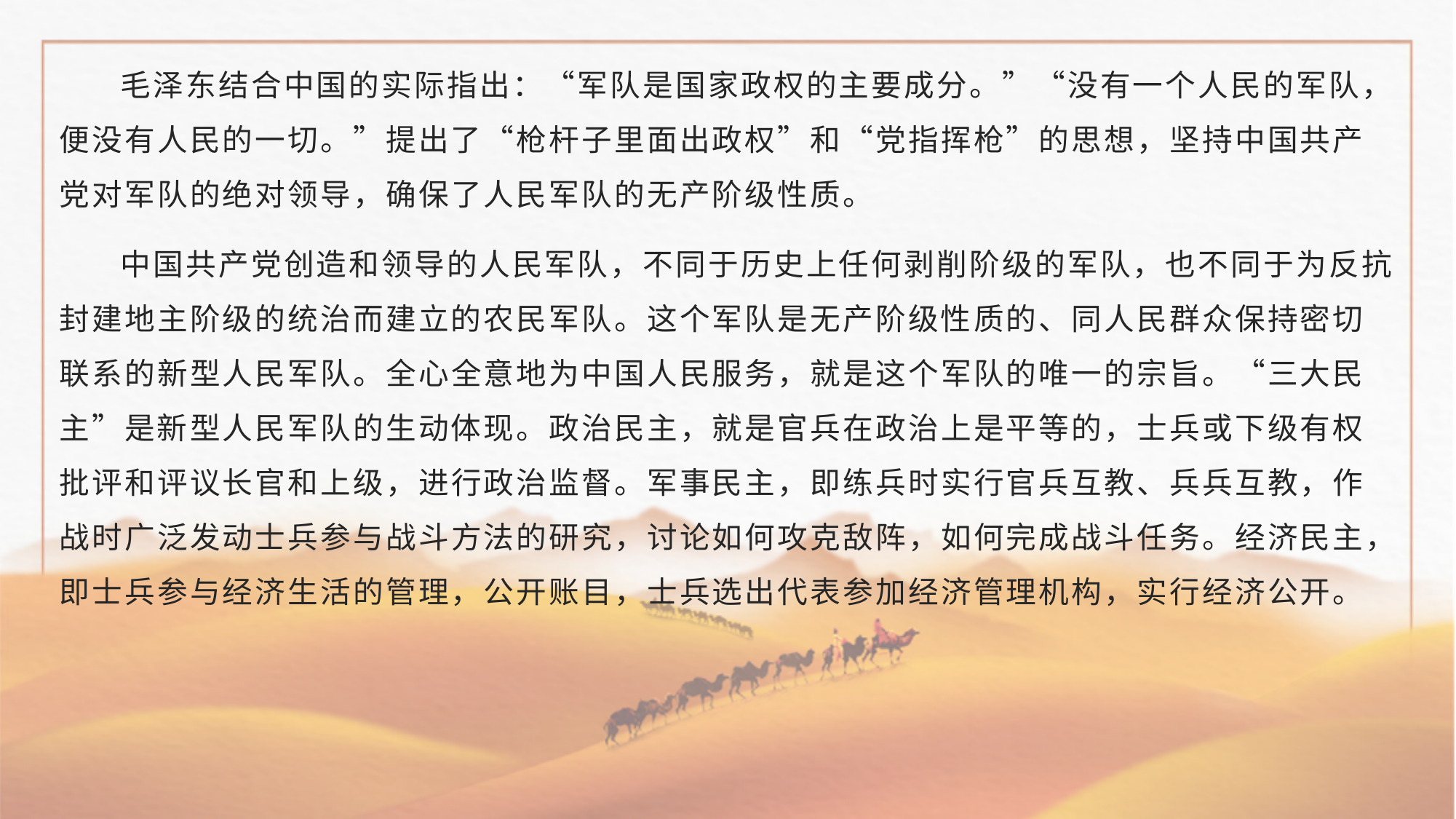

毛泽东结合中国的实际指出：“军队是国家政权的主要成分。”“没有一个人民的军队，便没有人民的一切。”提出了“枪杆子里面出政权”和“党指挥枪”的思想，坚持中国共产党对军队的绝对领导，确保了人民军队的无产阶级性质。
      中国共产党创造和领导的人民军队，不同于历史上任何剥削阶级的军队，也不同于为反抗封建地主阶级的统治而建立的农民军队。这个军队是无产阶级性质的、同人民群众保持密切联系的新型人民军队。全心全意地为中国人民服务，就是这个军队的唯一的宗旨。“三大民主”是新型人民军队的生动体现。政治民主，就是官兵在政治上是平等的，士兵或下级有权批评和评议长官和上级，进行政治监督。军事民主，即练兵时实行官兵互教、兵兵互教，作战时广泛发动士兵参与战斗方法的研究，讨论如何攻克敌阵，如何完成战斗任务。经济民主，即士兵参与经济生活的管理，公开账目，士兵选出代表参加经济管理机构，实行经济公开。